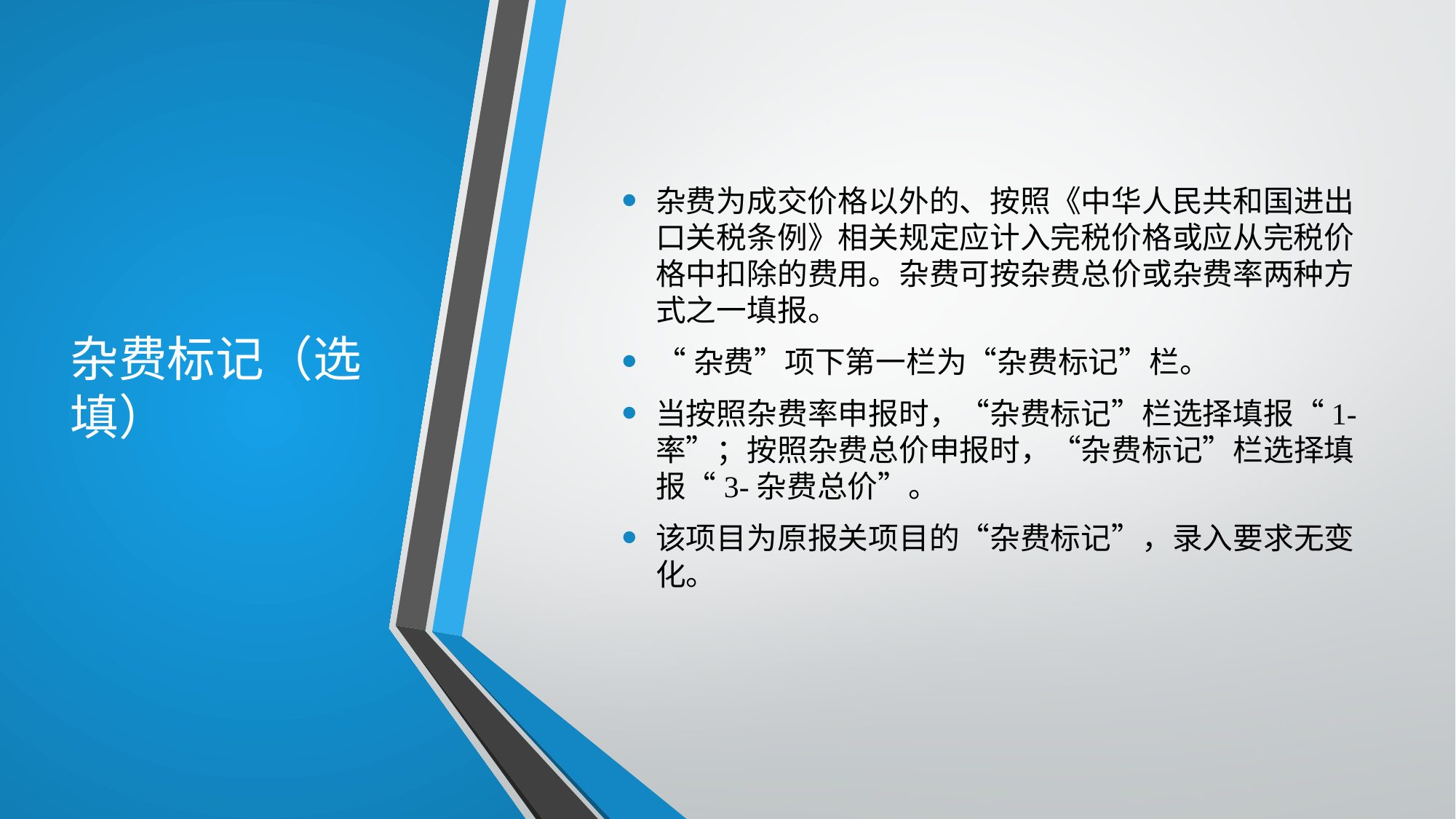

# 杂费标记（选填）
杂费为成交价格以外的、按照《中华人民共和国进出口关税条例》相关规定应计入完税价格或应从完税价格中扣除的费用。杂费可按杂费总价或杂费率两种方式之一填报。
“杂费”项下第一栏为“杂费标记”栏。
当按照杂费率申报时，“杂费标记”栏选择填报“1-率”；按照杂费总价申报时，“杂费标记”栏选择填报“3-杂费总价”。
该项目为原报关项目的“杂费标记”，录入要求无变化。